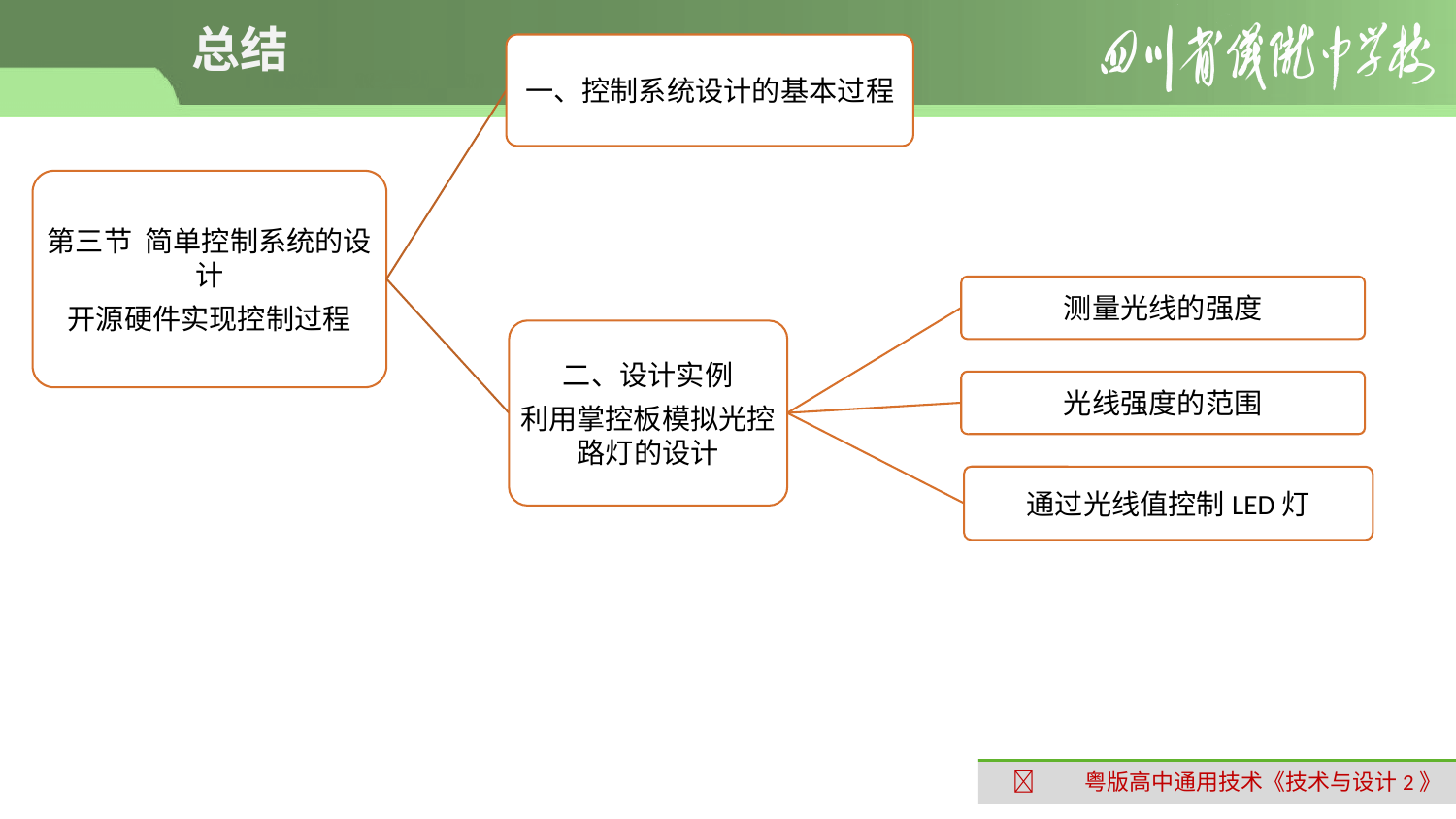

# 总结
第三节  简单控制系统的设计
开源硬件实现控制过程

一、控制系统设计的基本过程

二、设计实例
利用掌控板模拟光控路灯的设计

测量光线的强度

光线强度的范围

通过光线值控制LED灯